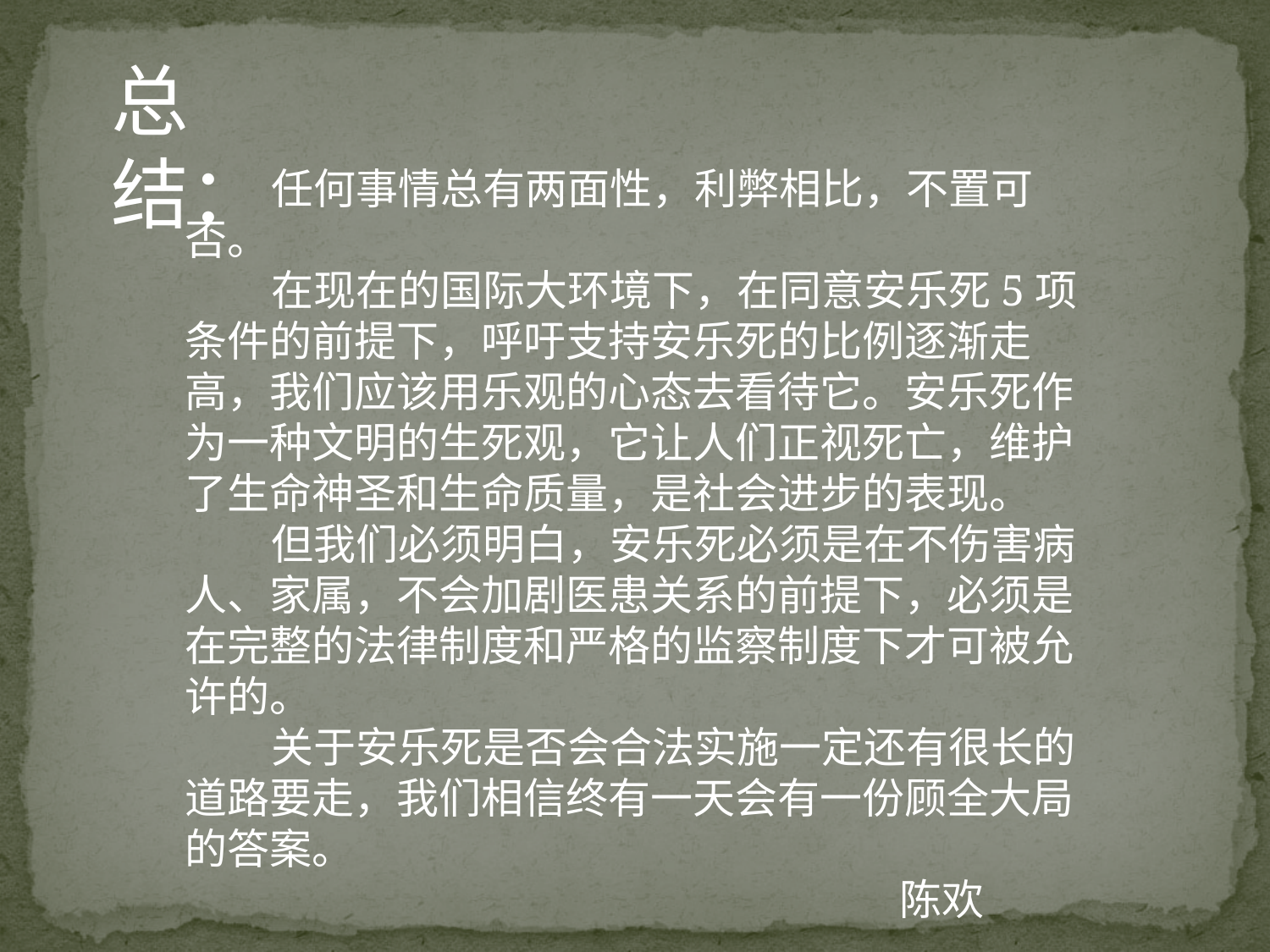

总结：
        任何事情总有两面性，利弊相比，不置可否。
        在现在的国际大环境下，在同意安乐死5项条件的前提下，呼吁支持安乐死的比例逐渐走高，我们应该用乐观的心态去看待它。安乐死作为一种文明的生死观，它让人们正视死亡，维护了生命神圣和生命质量，是社会进步的表现。
        但我们必须明白，安乐死必须是在不伤害病人、家属，不会加剧医患关系的前提下，必须是在完整的法律制度和严格的监察制度下才可被允许的。
        关于安乐死是否会合法实施一定还有很长的道路要走，我们相信终有一天会有一份顾全大局的答案。
                                                                          陈欢